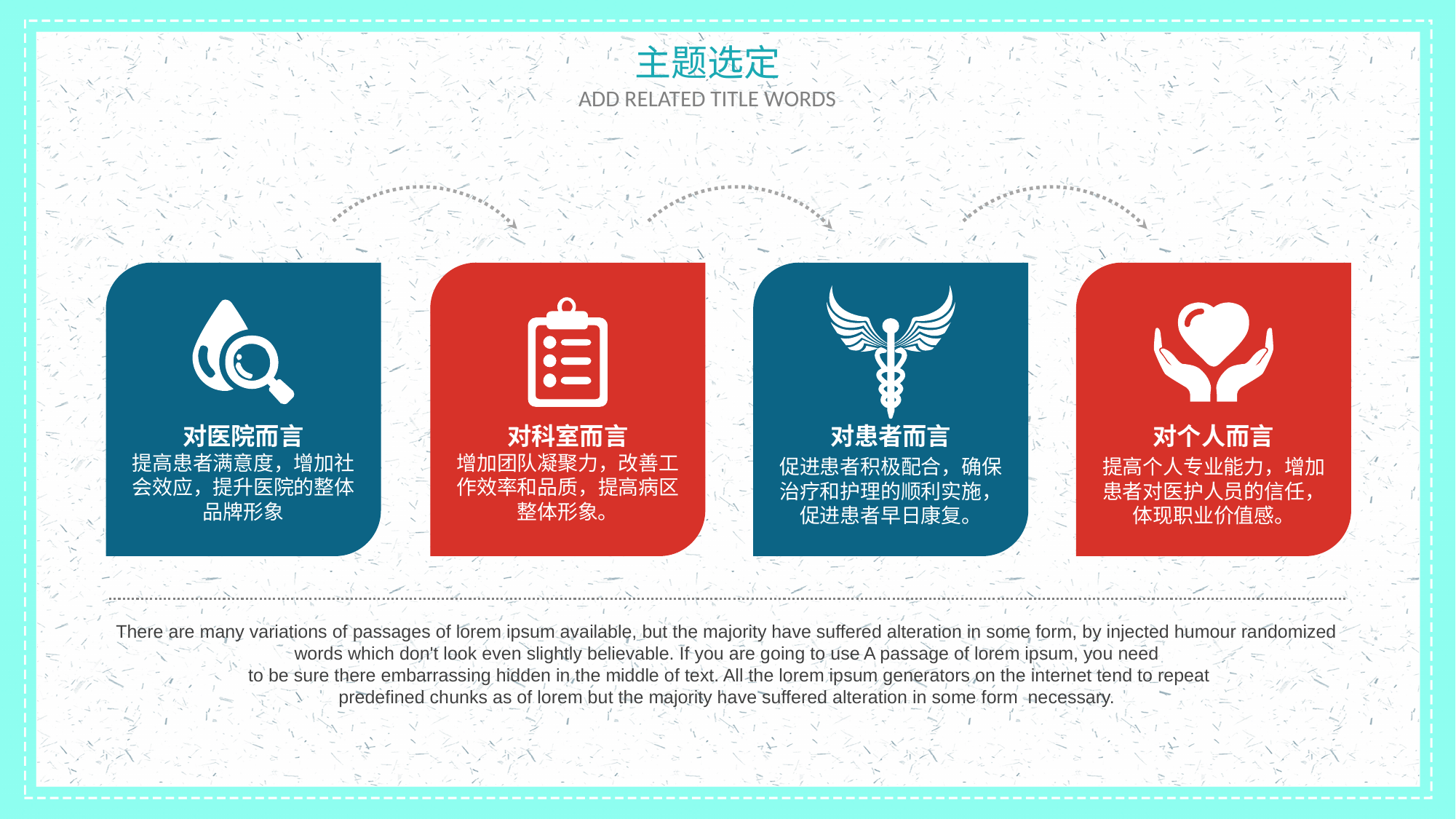

主题选定
ADD RELATED TITLE WORDS

对医院而言
提高患者满意度，增加社会效应，提升医院的整体品牌形象
对科室而言
增加团队凝聚力，改善工作效率和品质，提高病区整体形象。
对患者而言
促进患者积极配合，确保治疗和护理的顺利实施，促进患者早日康复。
对个人而言
提高个人专业能力，增加患者对医护人员的信任，体现职业价值感。
There are many variations of passages of lorem ipsum available, but the majority have suffered alteration in some form, by injected humour randomized words which don't look even slightly believable. If you are going to use A passage of lorem ipsum, you need
 to be sure there embarrassing hidden in the middle of text. All the lorem ipsum generators on the internet tend to repeat
predefined chunks as of lorem but the majority have suffered alteration in some form  necessary.